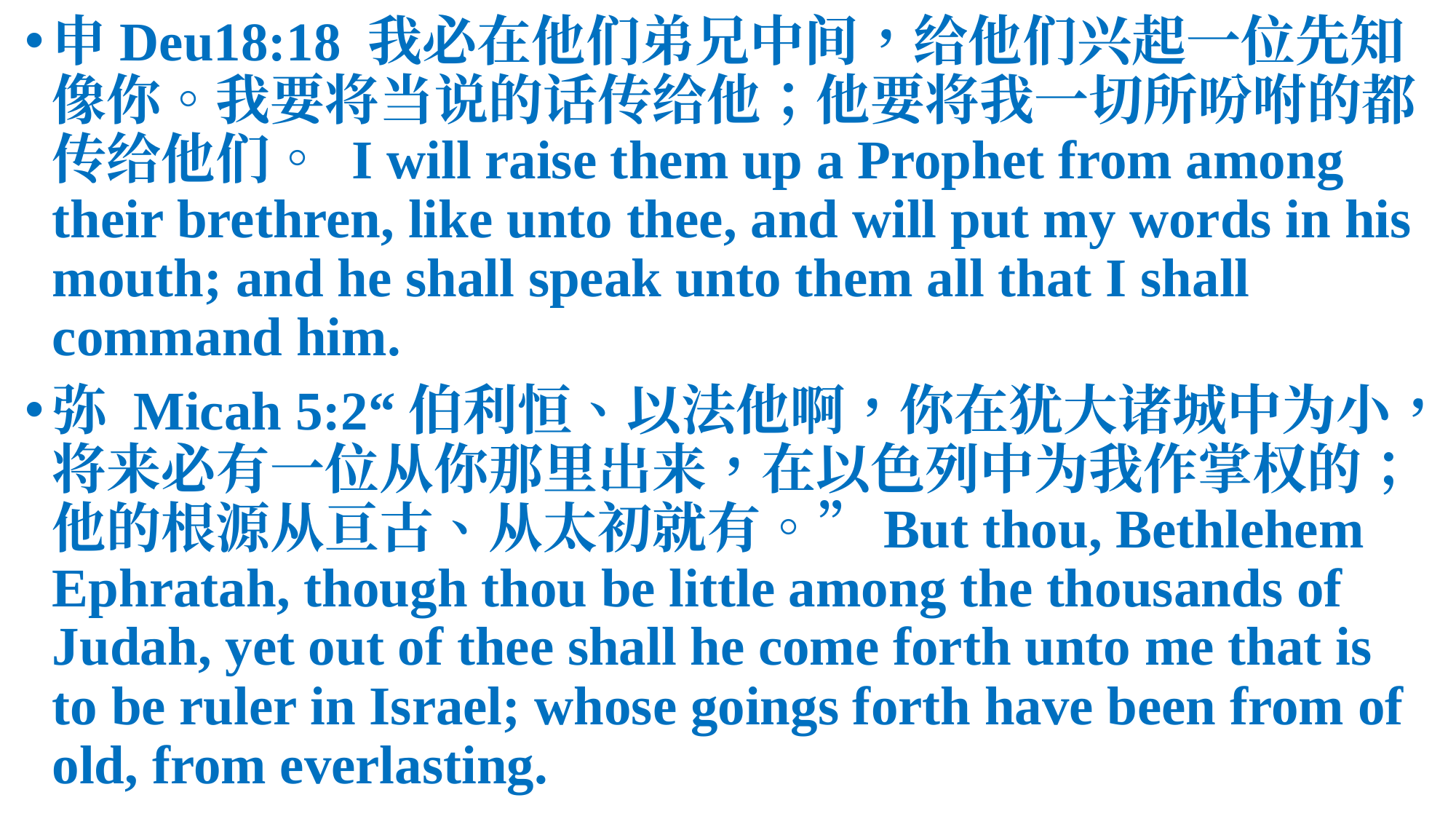

申Deu18:18 我必在他们弟兄中间，给他们兴起一位先知像你。我要将当说的话传给他；他要将我一切所吩咐的都传给他们。 I will raise them up a Prophet from among their brethren, like unto thee, and will put my words in his mouth; and he shall speak unto them all that I shall command him.
弥 Micah 5:2“伯利恒、以法他啊，你在犹大诸城中为小，将来必有一位从你那里出来，在以色列中为我作掌权的；他的根源从亘古、从太初就有。”But thou, Bethlehem Ephratah, though thou be little among the thousands of Judah, yet out of thee shall he come forth unto me that is to be ruler in Israel; whose goings forth have been from of old, from everlasting.